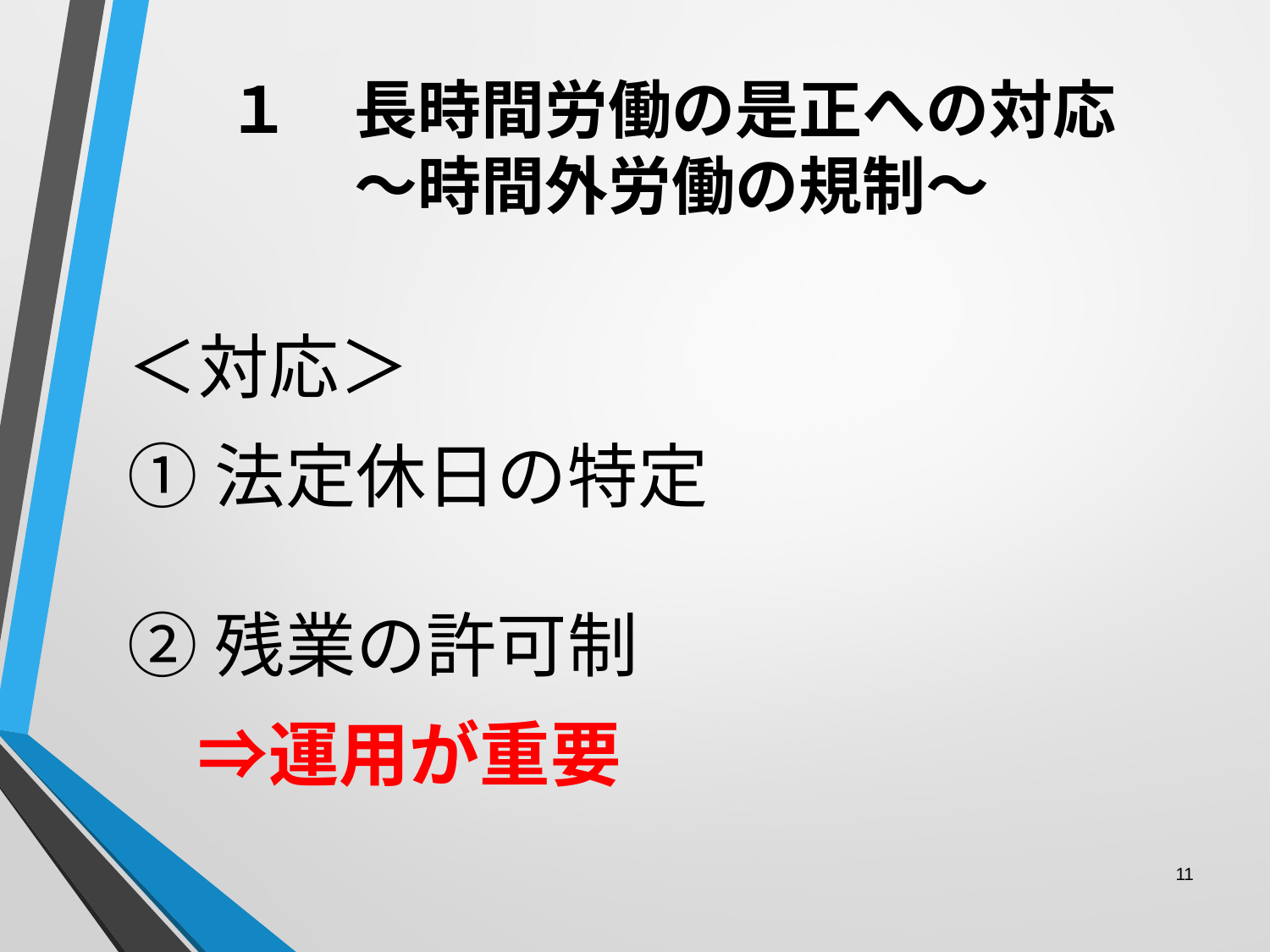

# １　長時間労働の是正への対応 ～時間外労働の規制～
＜対応＞
①法定休日の特定

②残業の許可制
　⇒運用が重要
11